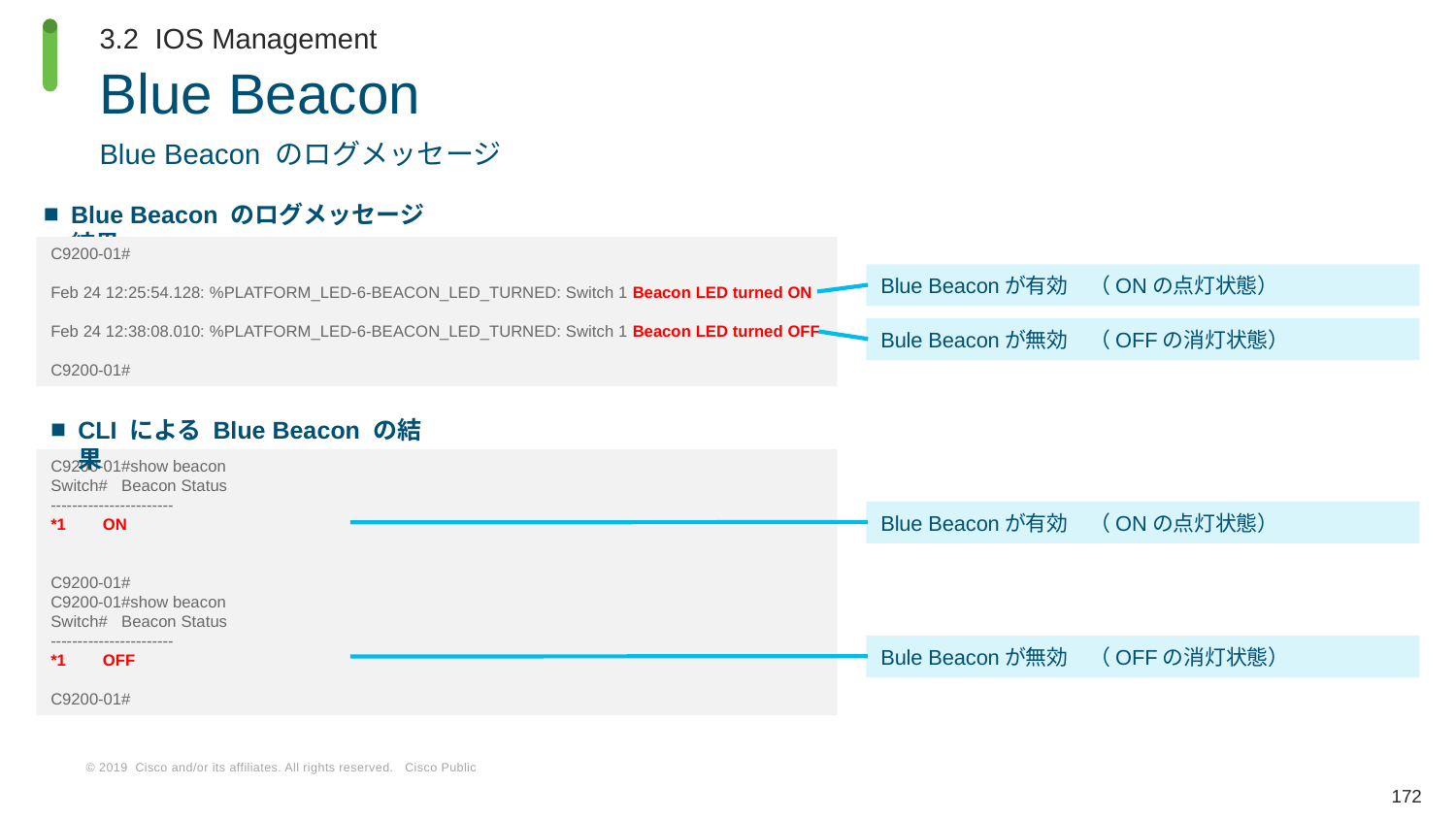

3.2  IOS Management
# Blue Beacon
Blue Beacon のログメッセージ
Blue Beacon のログメッセージ結果
C9200-01#

Feb 24 12:25:54.128: %PLATFORM_LED-6-BEACON_LED_TURNED: Switch 1 Beacon LED turned ON

Feb 24 12:38:08.010: %PLATFORM_LED-6-BEACON_LED_TURNED: Switch 1 Beacon LED turned OFF

C9200-01#
Blue Beaconが有効　（ONの点灯状態）
Bule Beaconが無効　（OFFの消灯状態）
CLI による Blue Beacon の結果
C9200-01#show beacon
Switch#   Beacon Status
-----------------------
*1        ON

C9200-01#
C9200-01#show beacon
Switch#   Beacon Status
-----------------------
*1        OFF

C9200-01#
Blue Beaconが有効　（ONの点灯状態）
Bule Beaconが無効　（OFFの消灯状態）
172